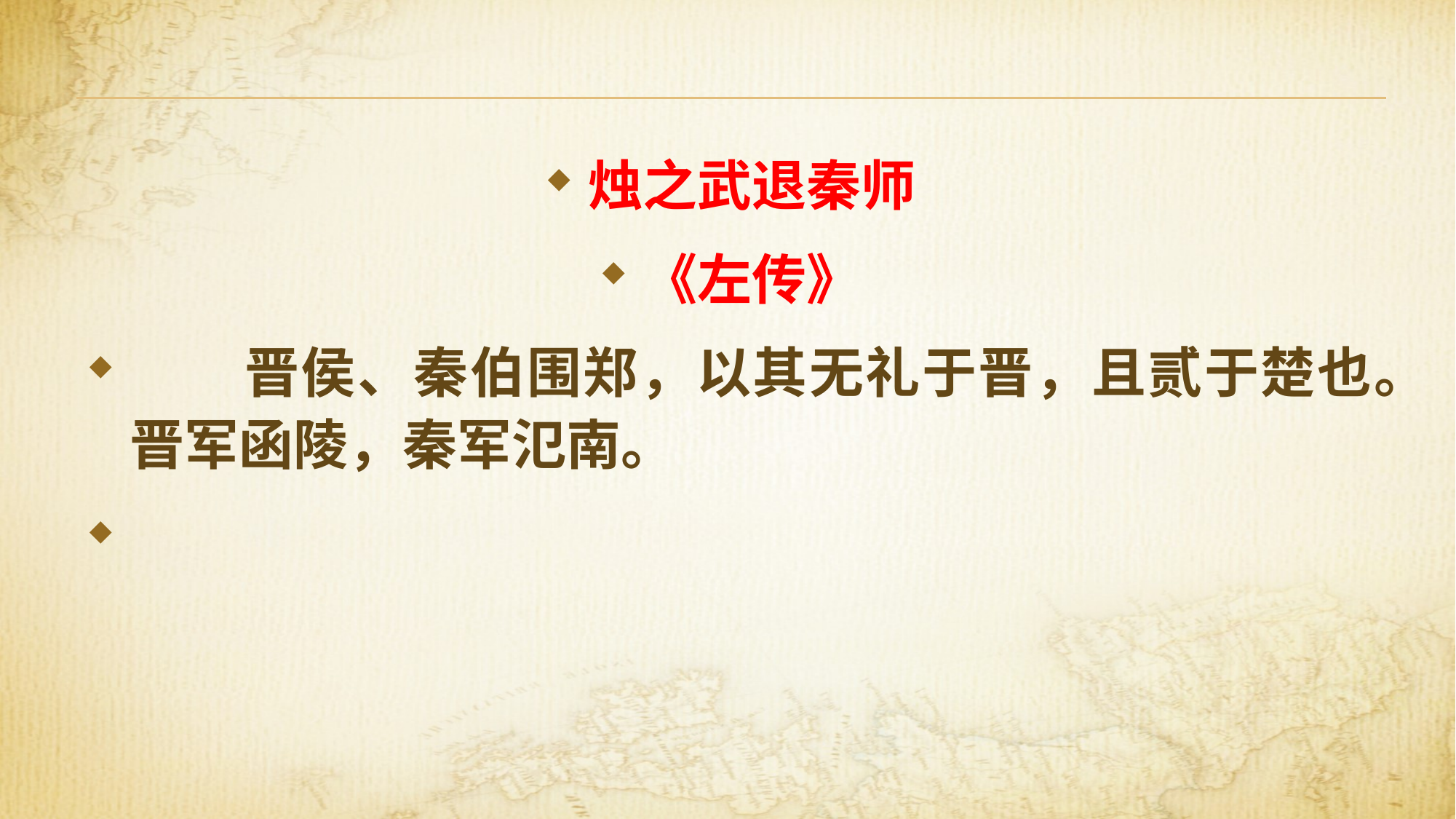

#
烛之武退秦师
《左传》
       晋侯、秦伯围郑，以其无礼于晋，且贰于楚也。晋军函陵，秦军氾南。